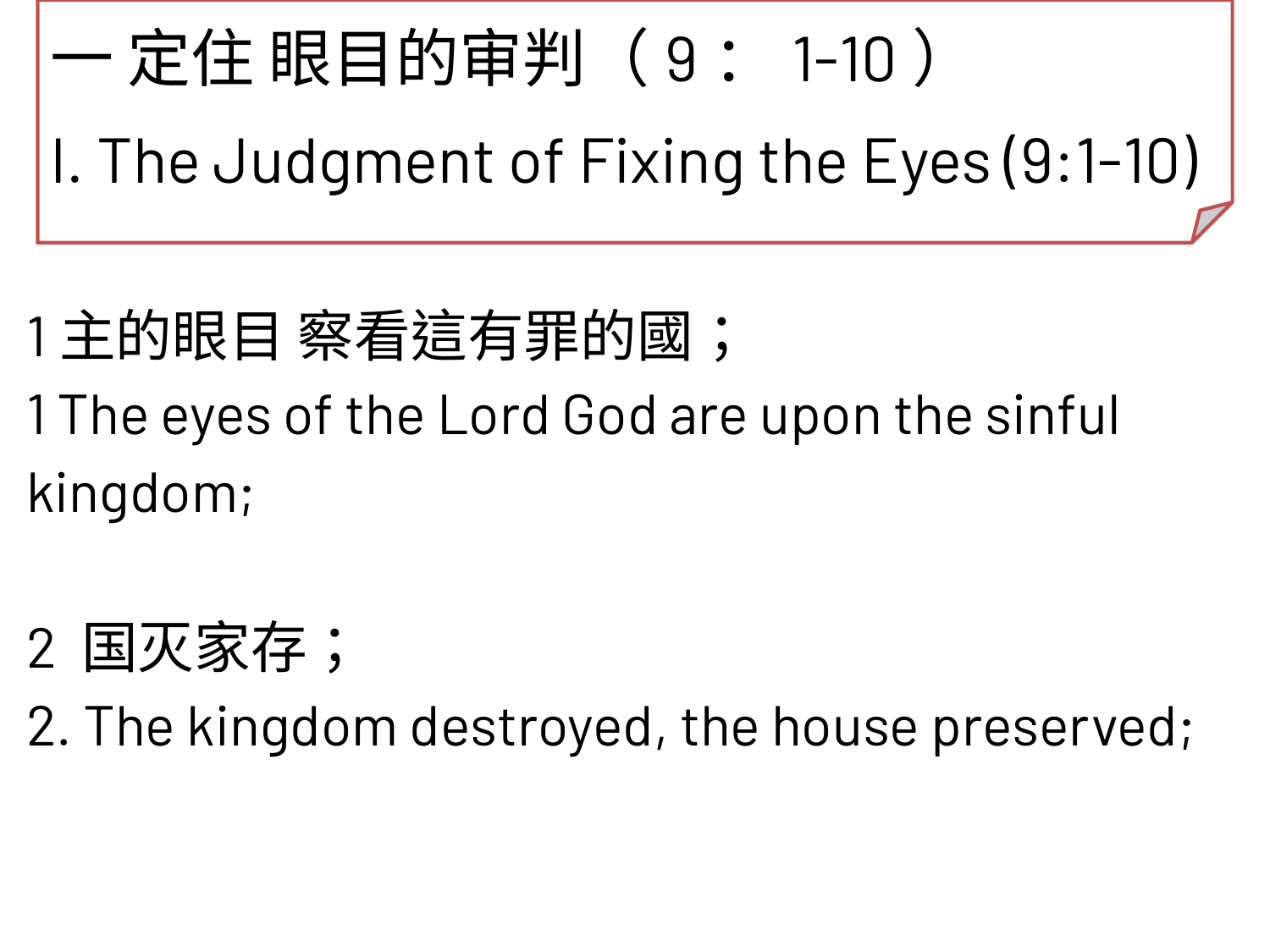

一 定住 眼目的审判（9：1-10）
I. The Judgment of Fixing the Eyes (9:1-10)
1主的眼目 察看這有罪的國；
1 The eyes of the Lord God are upon the sinful kingdom;

2 国灭家存；
2. The kingdom destroyed, the house preserved;